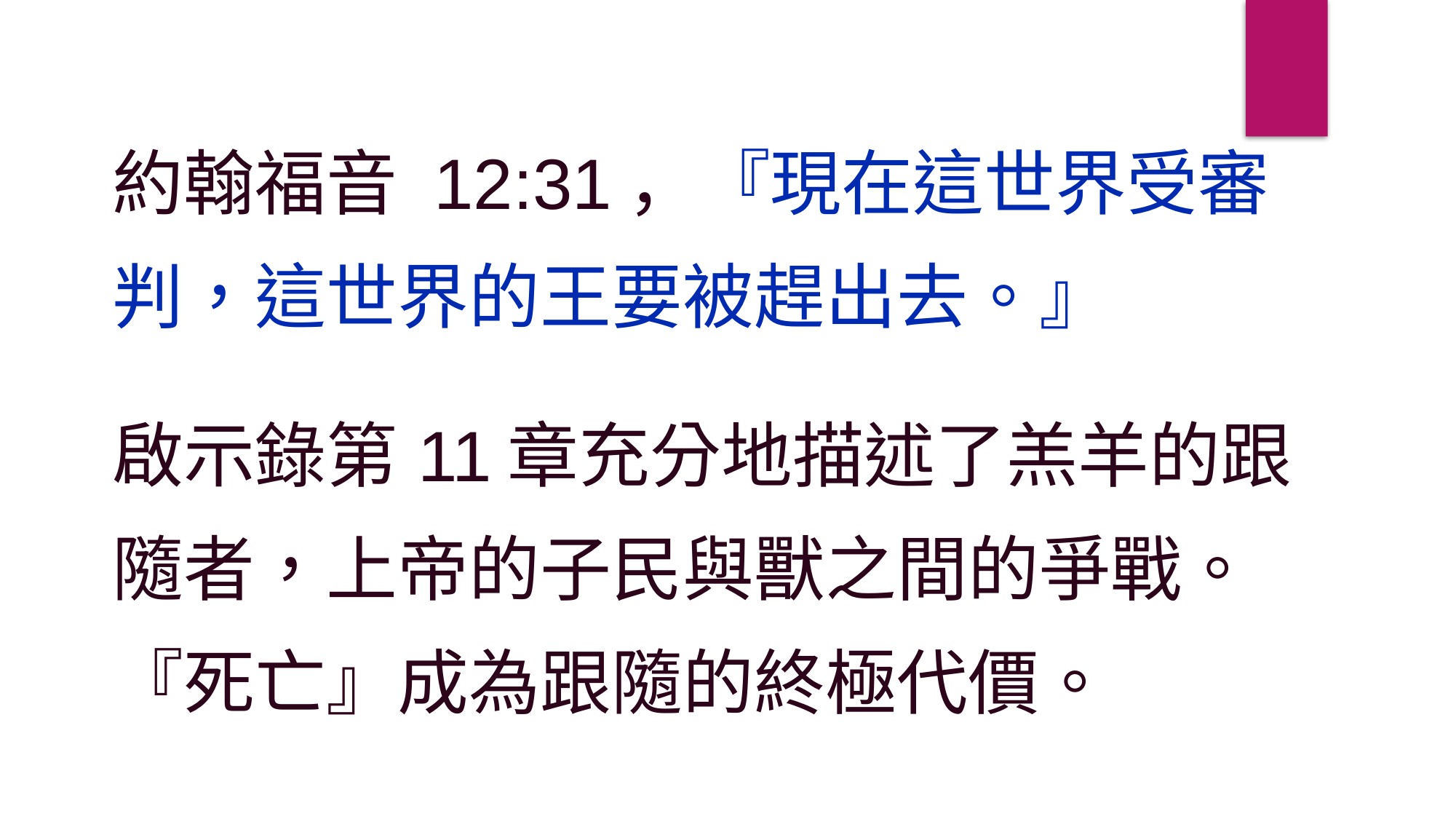

約翰福音 12:31，『現在這世界受審判，這世界的王要被趕出去。』
啟示錄第11章充分地描述了羔羊的跟隨者，上帝的子民與獸之間的爭戰。『死亡』成為跟隨的終極代價。